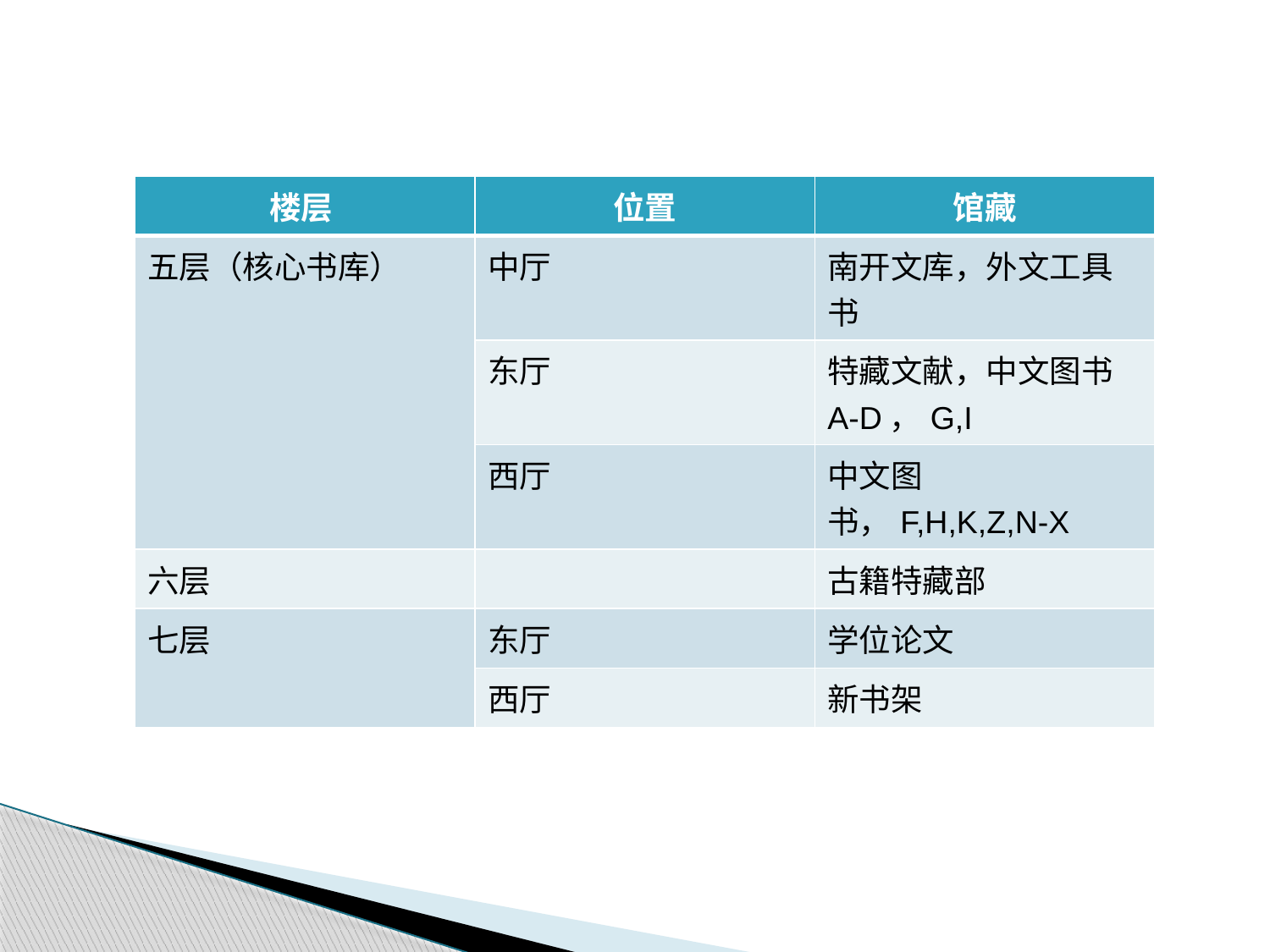

| 楼层 | 位置 | 馆藏 |
| --- | --- | --- |
| 五层（核心书库） | 中厅 | 南开文库，外文工具书 |
|  | 东厅 | 特藏文献，中文图书A-D，G,I |
|  | 西厅 | 中文图书，F,H,K,Z,N-X |
| 六层 |  | 古籍特藏部 |
| 七层 | 东厅 | 学位论文 |
|  | 西厅 | 新书架 |